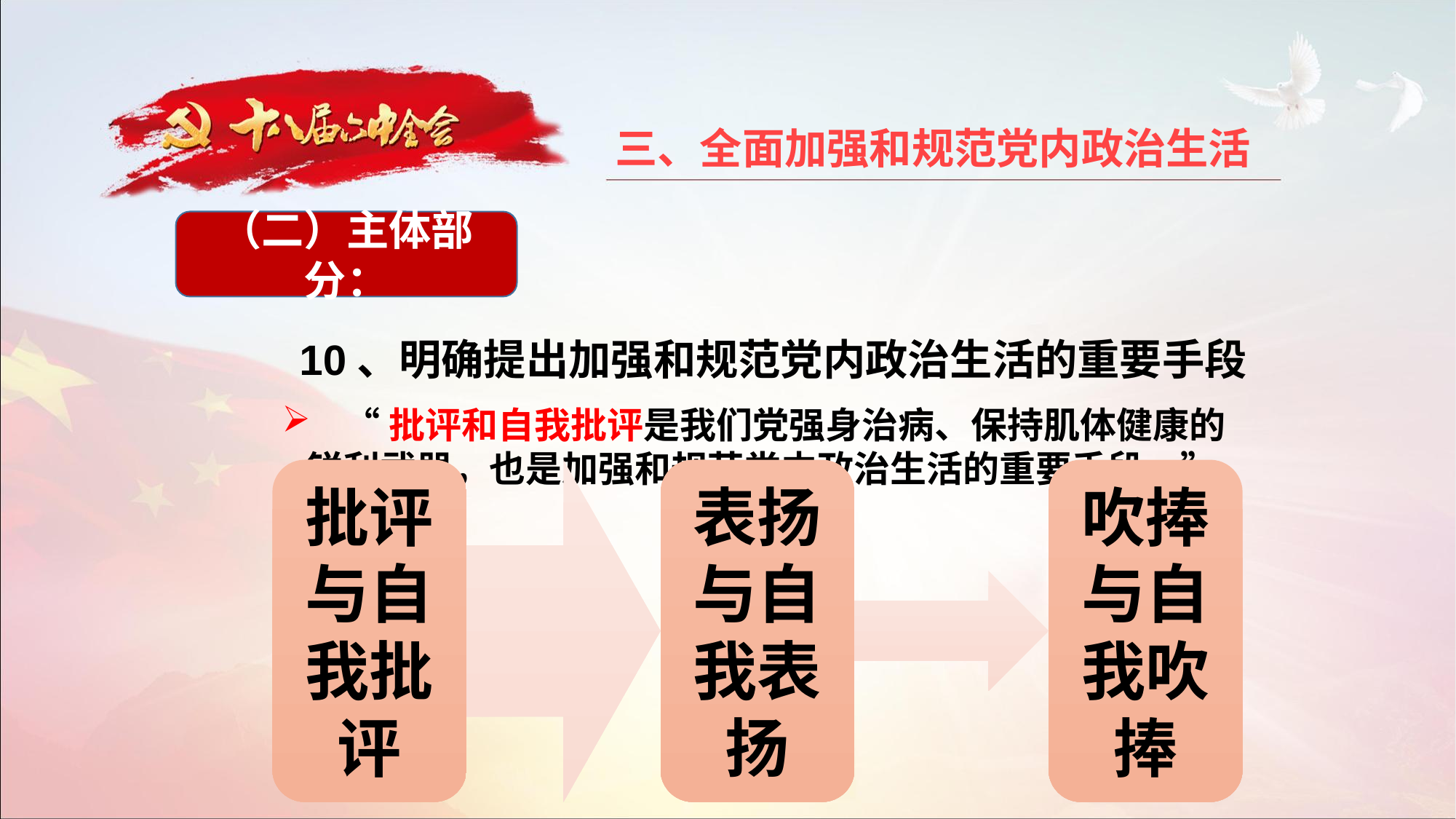

三、全面加强和规范党内政治生活
（二）主体部分：

10、明确提出加强和规范党内政治生活的重要手段
    “批评和自我批评是我们党强身治病、保持肌体健康的锐利武器，也是加强和规范党内政治生活的重要手段。”
批评与自我批评
表扬与自我表扬
吹捧与自我吹捧